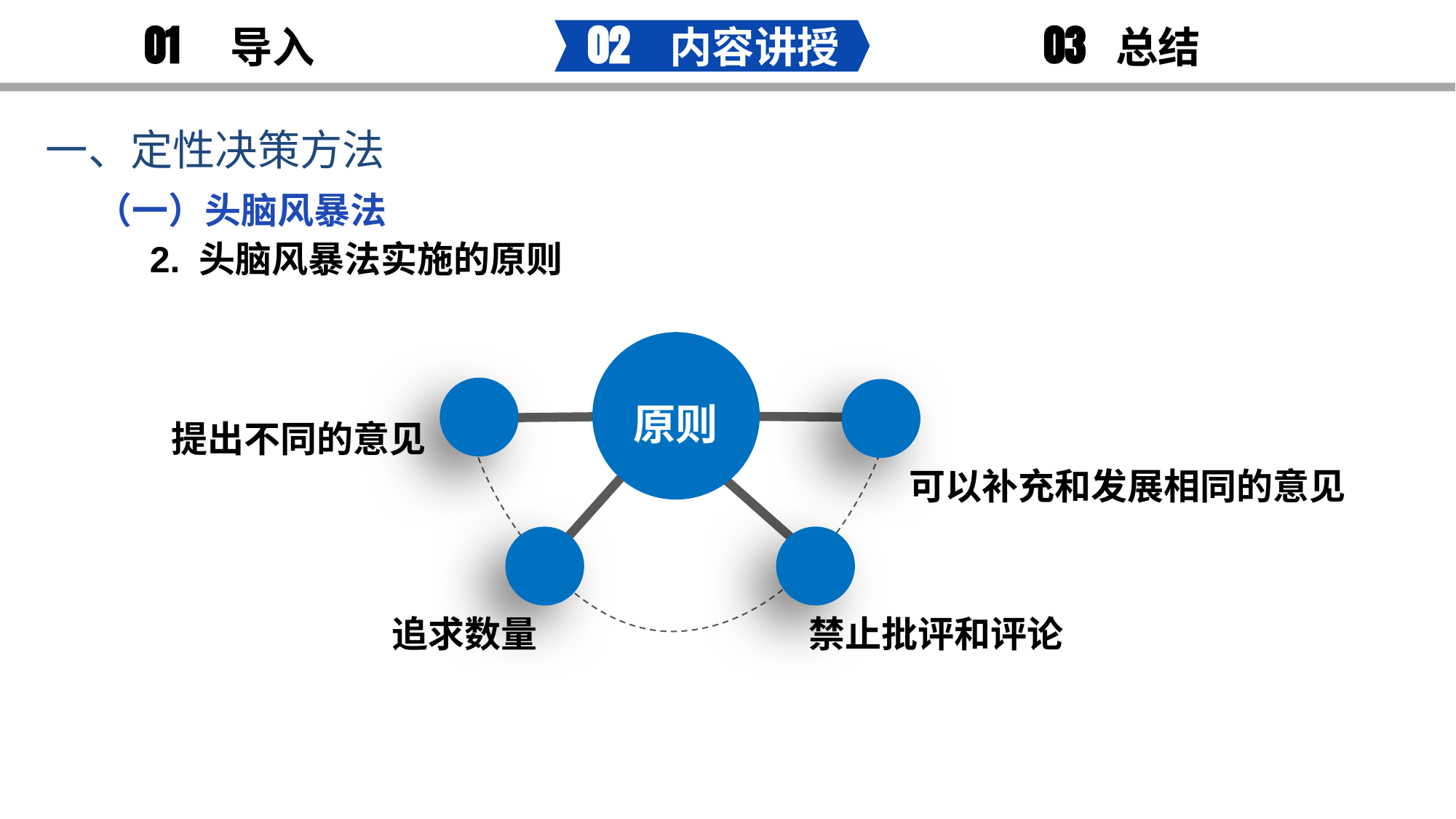

02   内容讲授
03  总结
01    导入

一、定性决策方法
明 年 工 作 计 划
 （一）头脑风暴法
       2. 头脑风暴法实施的原则

原则

提出不同的意见

可以补充和发展相同的意见

追求数量
禁止批评和评论